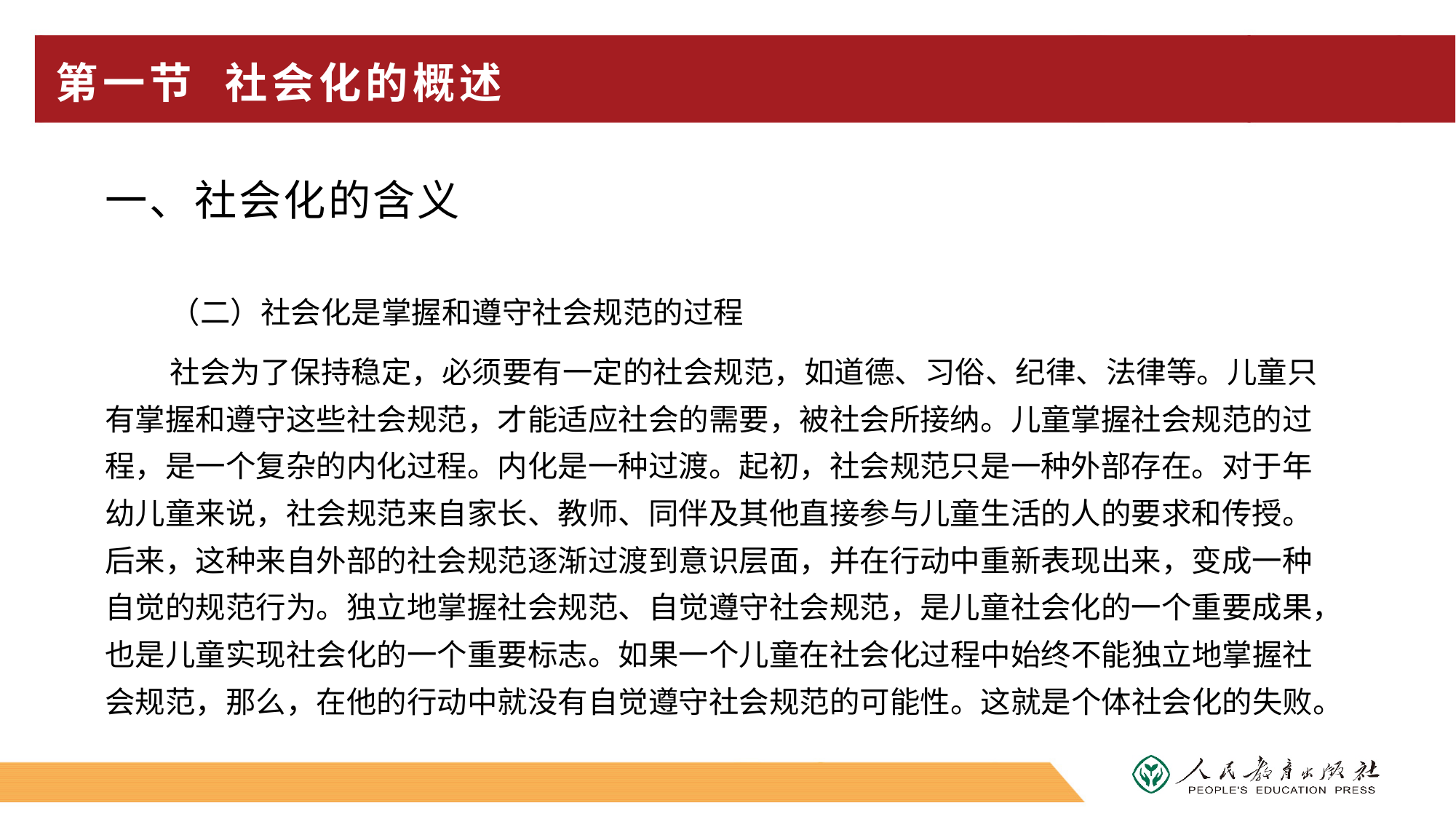

# 第一节  社会化的概述
一、社会化的含义
（二）社会化是掌握和遵守社会规范的过程
社会为了保持稳定，必须要有一定的社会规范，如道德、习俗、纪律、法律等。儿童只有掌握和遵守这些社会规范，才能适应社会的需要，被社会所接纳。儿童掌握社会规范的过程，是一个复杂的内化过程。内化是一种过渡。起初，社会规范只是一种外部存在。对于年幼儿童来说，社会规范来自家长、教师、同伴及其他直接参与儿童生活的人的要求和传授。后来，这种来自外部的社会规范逐渐过渡到意识层面，并在行动中重新表现出来，变成一种自觉的规范行为。独立地掌握社会规范、自觉遵守社会规范，是儿童社会化的一个重要成果，也是儿童实现社会化的一个重要标志。如果一个儿童在社会化过程中始终不能独立地掌握社会规范，那么，在他的行动中就没有自觉遵守社会规范的可能性。这就是个体社会化的失败。